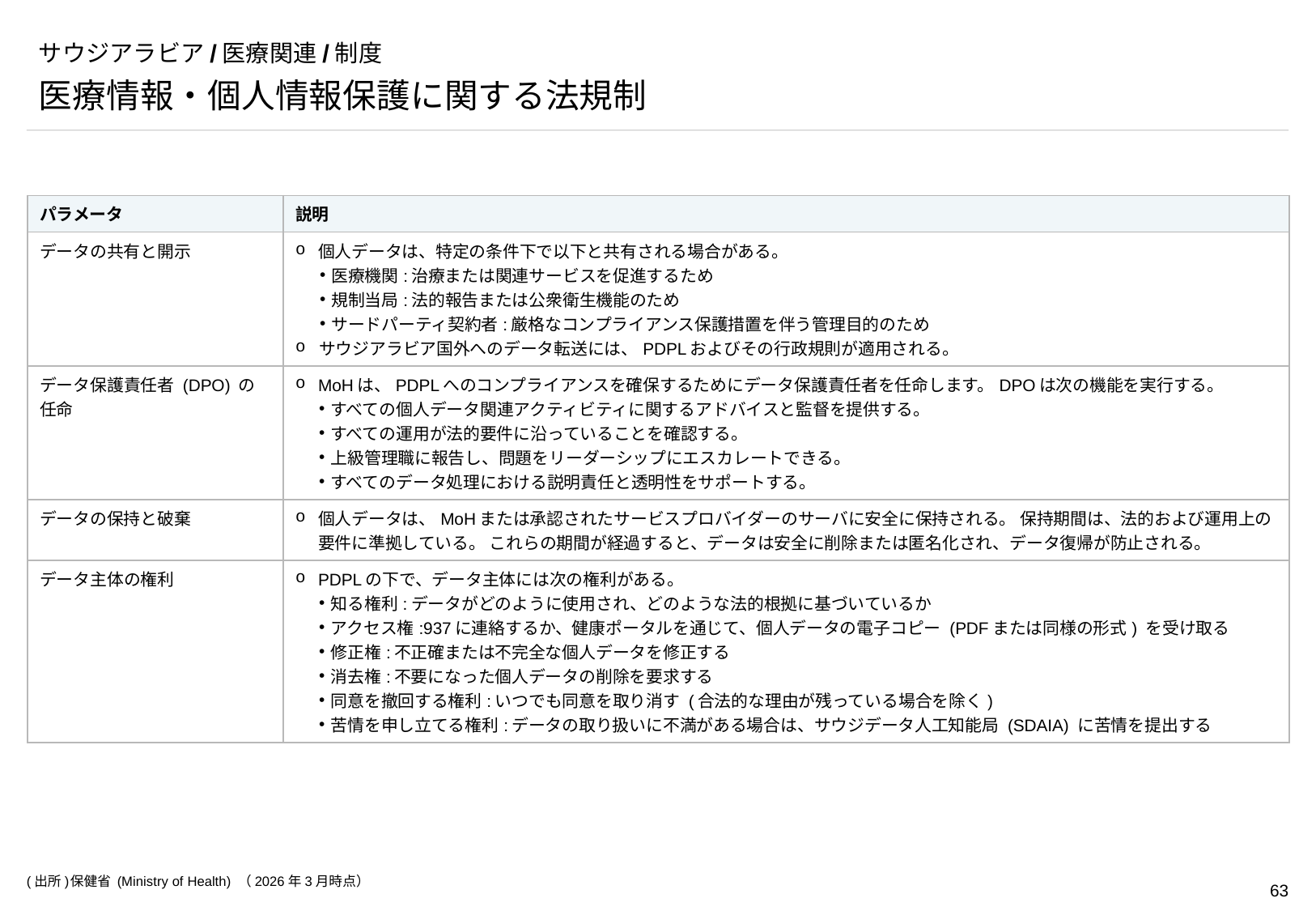

# サウジアラビア/医療関連/制度
医療情報・個人情報保護に関する法規制

| パラメータ | 説明 |
| --- | --- |
| データの共有と開示 | 個人データは、特定の条件下で以下と共有される場合がある。 医療機関:治療または関連サービスを促進するため 規制当局:法的報告または公衆衛生機能のため サードパーティ契約者:厳格なコンプライアンス保護措置を伴う管理目的のため サウジアラビア国外へのデータ転送には、PDPLおよびその行政規則が適用される。 |
| データ保護責任者 (DPO) の任命 | MoHは、PDPLへのコンプライアンスを確保するためにデータ保護責任者を任命します。DPOは次の機能を実行する。 すべての個人データ関連アクティビティに関するアドバイスと監督を提供する。 すべての運用が法的要件に沿っていることを確認する。 上級管理職に報告し、問題をリーダーシップにエスカレートできる。 すべてのデータ処理における説明責任と透明性をサポートする。 |
| データの保持と破棄 | 個人データは、MoHまたは承認されたサービスプロバイダーのサーバに安全に保持される。 保持期間は、法的および運用上の要件に準拠している。 これらの期間が経過すると、データは安全に削除または匿名化され、データ復帰が防止される。 |
| データ主体の権利 | PDPLの下で、データ主体には次の権利がある。 知る権利:データがどのように使用され、どのような法的根拠に基づいているか アクセス権:937に連絡するか、健康ポータルを通じて、個人データの電子コピー (PDFまたは同様の形式) を受け取る 修正権:不正確または不完全な個人データを修正する 消去権:不要になった個人データの削除を要求する 同意を撤回する権利:いつでも同意を取り消す (合法的な理由が残っている場合を除く) 苦情を申し立てる権利:データの取り扱いに不満がある場合は、サウジデータ人工知能局 (SDAIA) に苦情を提出する |
(出所)	保健省 (Ministry of Health) （2026年3月時点）